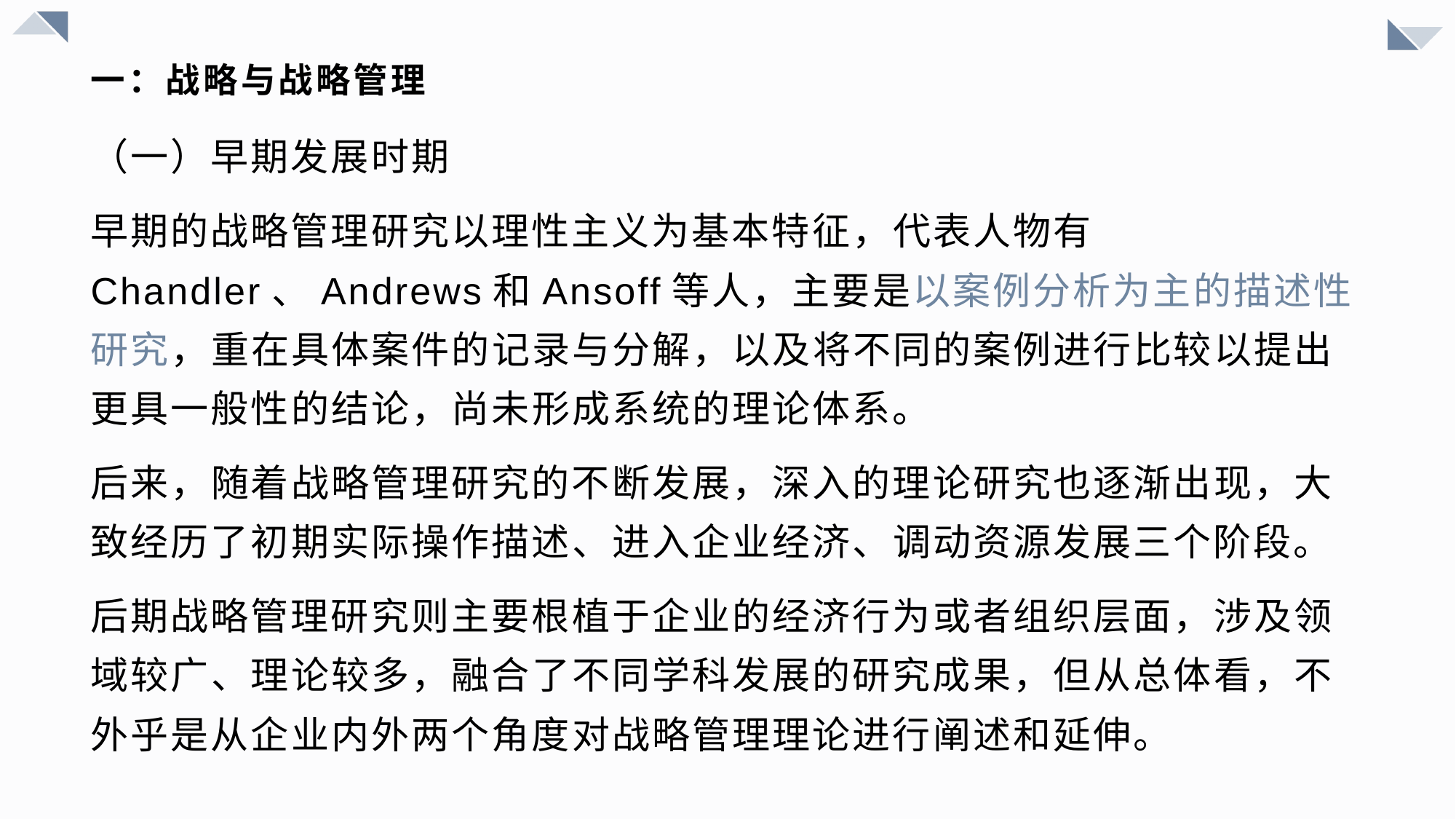

# 一：战略与战略管理
（一）早期发展时期
早期的战略管理研究以理性主义为基本特征，代表人物有Chandler、Andrews和Ansoff等人，主要是以案例分析为主的描述性研究，重在具体案件的记录与分解，以及将不同的案例进行比较以提出更具一般性的结论，尚未形成系统的理论体系。
后来，随着战略管理研究的不断发展，深入的理论研究也逐渐出现，大致经历了初期实际操作描述、进入企业经济、调动资源发展三个阶段。
后期战略管理研究则主要根植于企业的经济行为或者组织层面，涉及领域较广、理论较多，融合了不同学科发展的研究成果，但从总体看，不外乎是从企业内外两个角度对战略管理理论进行阐述和延伸。